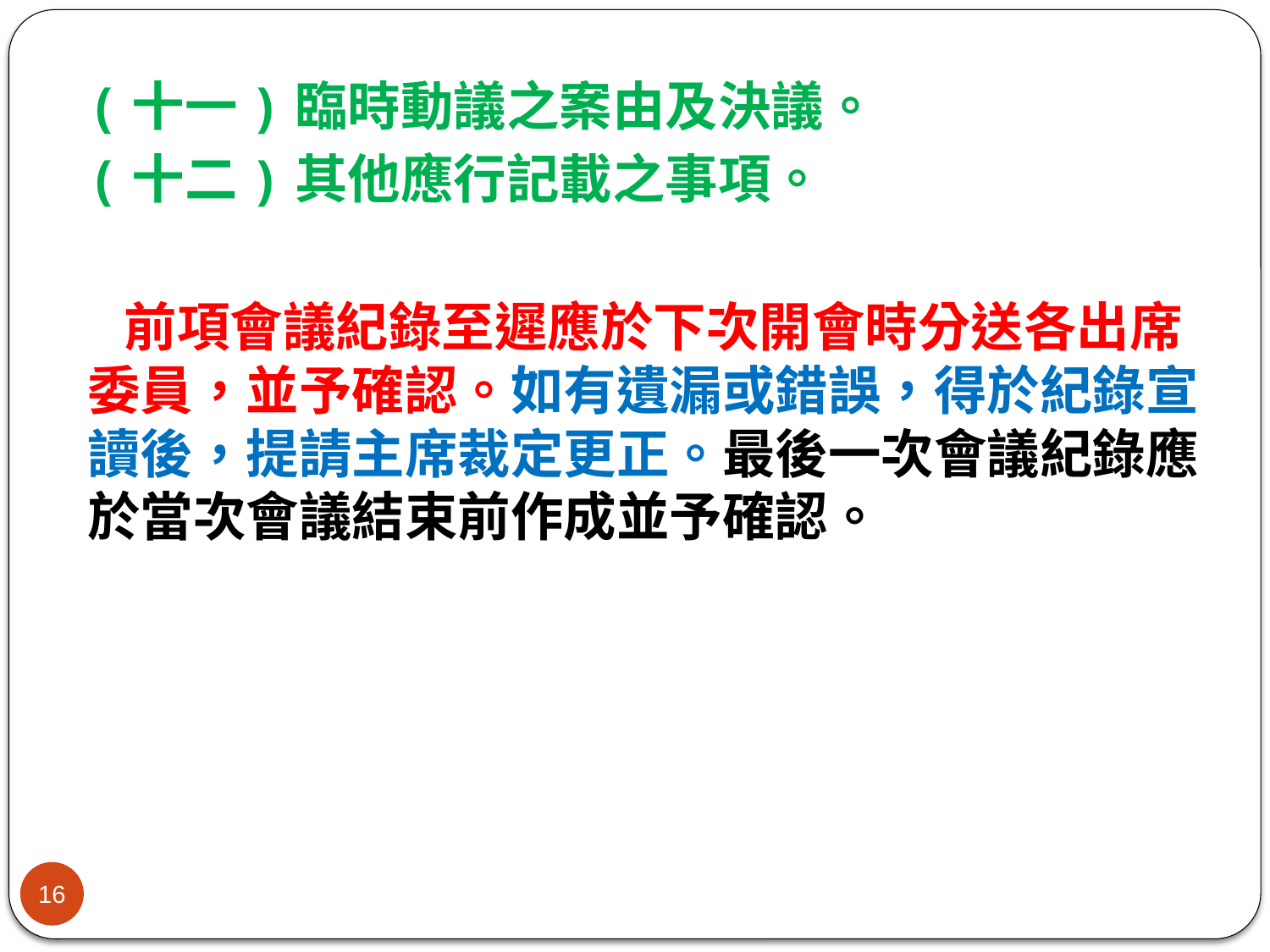

(十一)臨時動議之案由及決議。
(十二)其他應行記載之事項。

  前項會議紀錄至遲應於下次開會時分送各出席委員，並予確認。如有遺漏或錯誤，得於紀錄宣讀後，提請主席裁定更正。最後一次會議紀錄應於當次會議結束前作成並予確認。

16